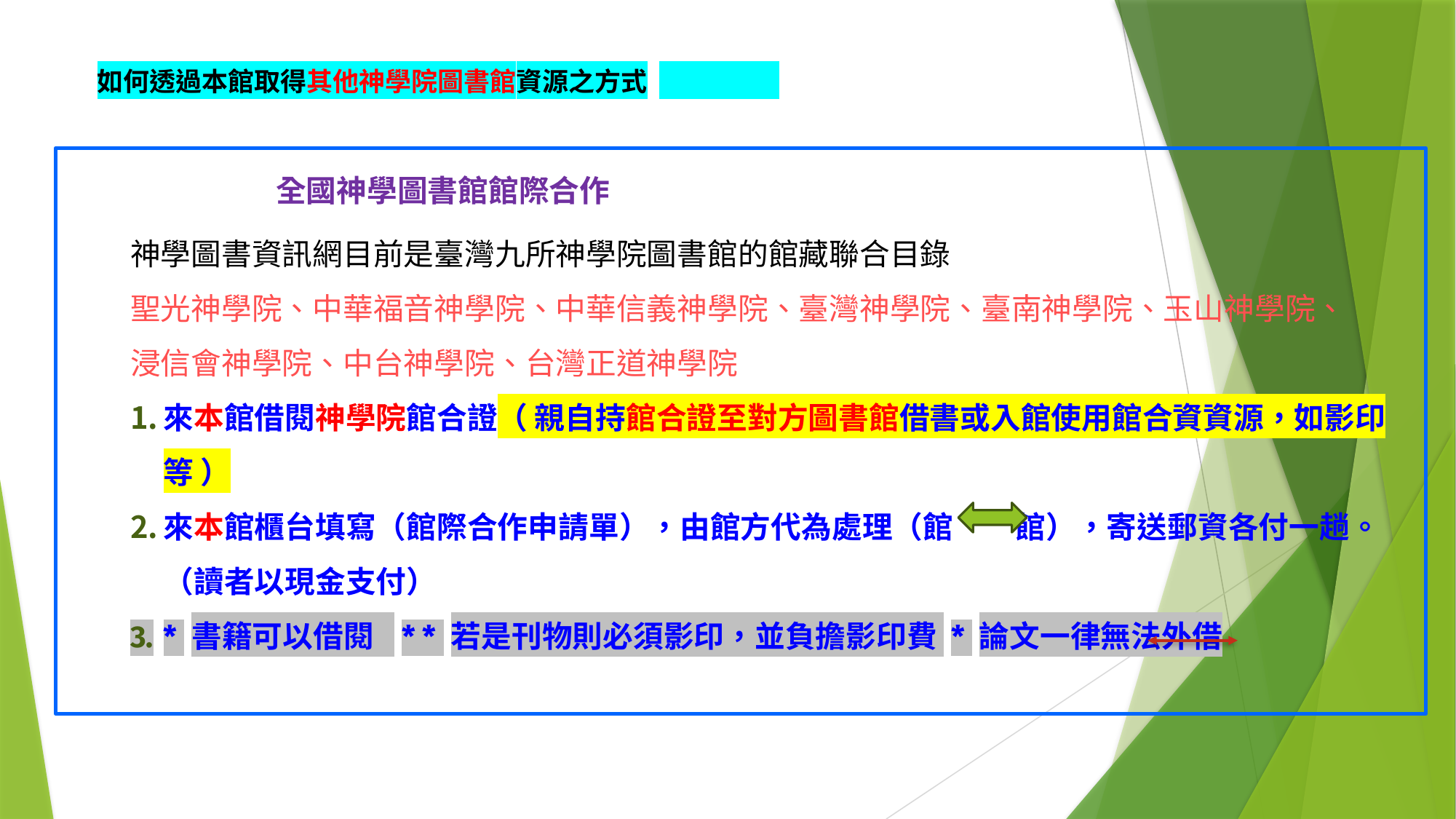

# 如何透過本館取得其他神學院圖書館資源之方式
                    全國神學圖書館館際合作
神學圖書資訊網目前是臺灣九所神學院圖書館的館藏聯合目錄
聖光神學院、中華福音神學院、中華信義神學院、臺灣神學院、臺南神學院、玉山神學院、
浸信會神學院、中台神學院、台灣正道神學院
來本館借閱神學院館合證（ 親自持館合證至對方圖書館借書或入館使用館合資資源，如影印等 ）
來本館櫃台填寫（館際合作申請單），由館方代為處理（館         館），寄送郵資各付一趟。（讀者以現金支付）
* 書籍可以借閱   * * 若是刊物則必須影印，並負擔影印費 * 論文一律無法外借